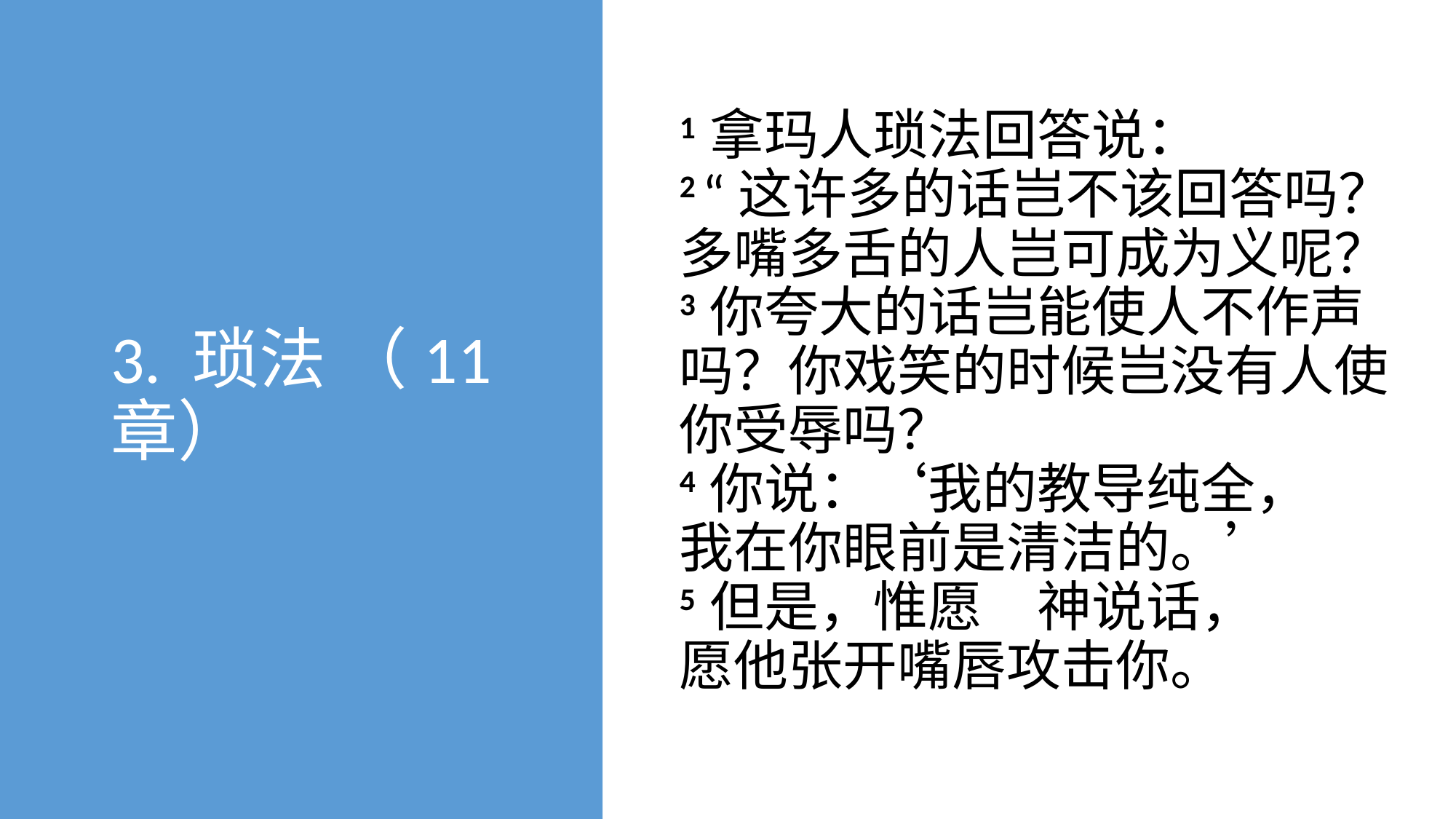

1 拿玛人琐法回答说：
2 “这许多的话岂不该回答吗？
多嘴多舌的人岂可成为义呢？
3 你夸大的话岂能使人不作声吗？你戏笑的时候岂没有人使你受辱吗？
4 你说：‘我的教导纯全，
我在你眼前是清洁的。’
5 但是，惟愿　神说话，
愿他张开嘴唇攻击你。
# 3. 琐法 （11章）